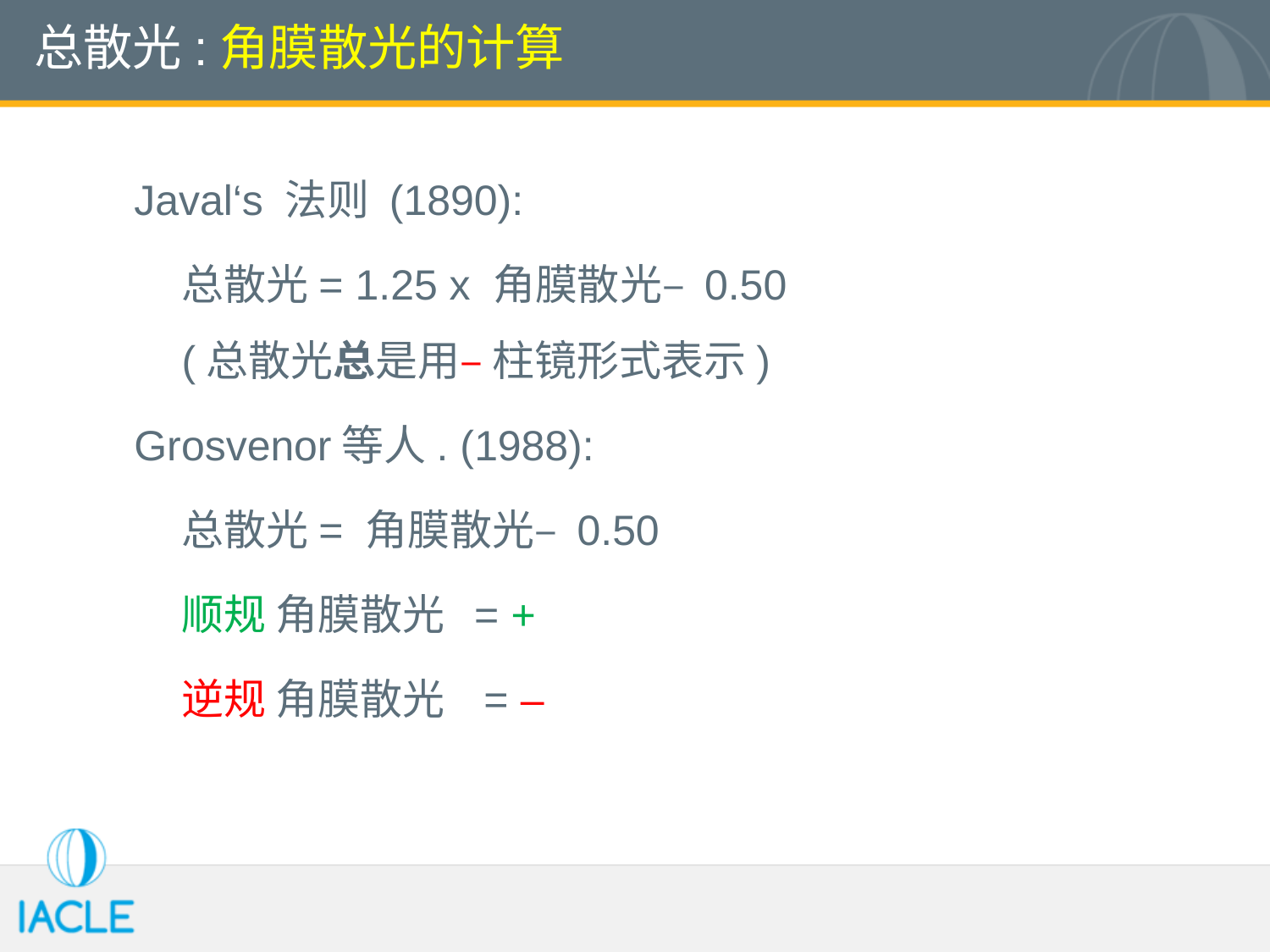

# 总散光:角膜散光的计算
Javal‘s 法则 (1890):
	总散光= 1.25 x 角膜散光– 0.50
(总散光总是用– 柱镜形式表示)
Grosvenor等人. (1988):
	总散光= 角膜散光– 0.50
	顺规 角膜散光  = +
	逆规 角膜散光   = –